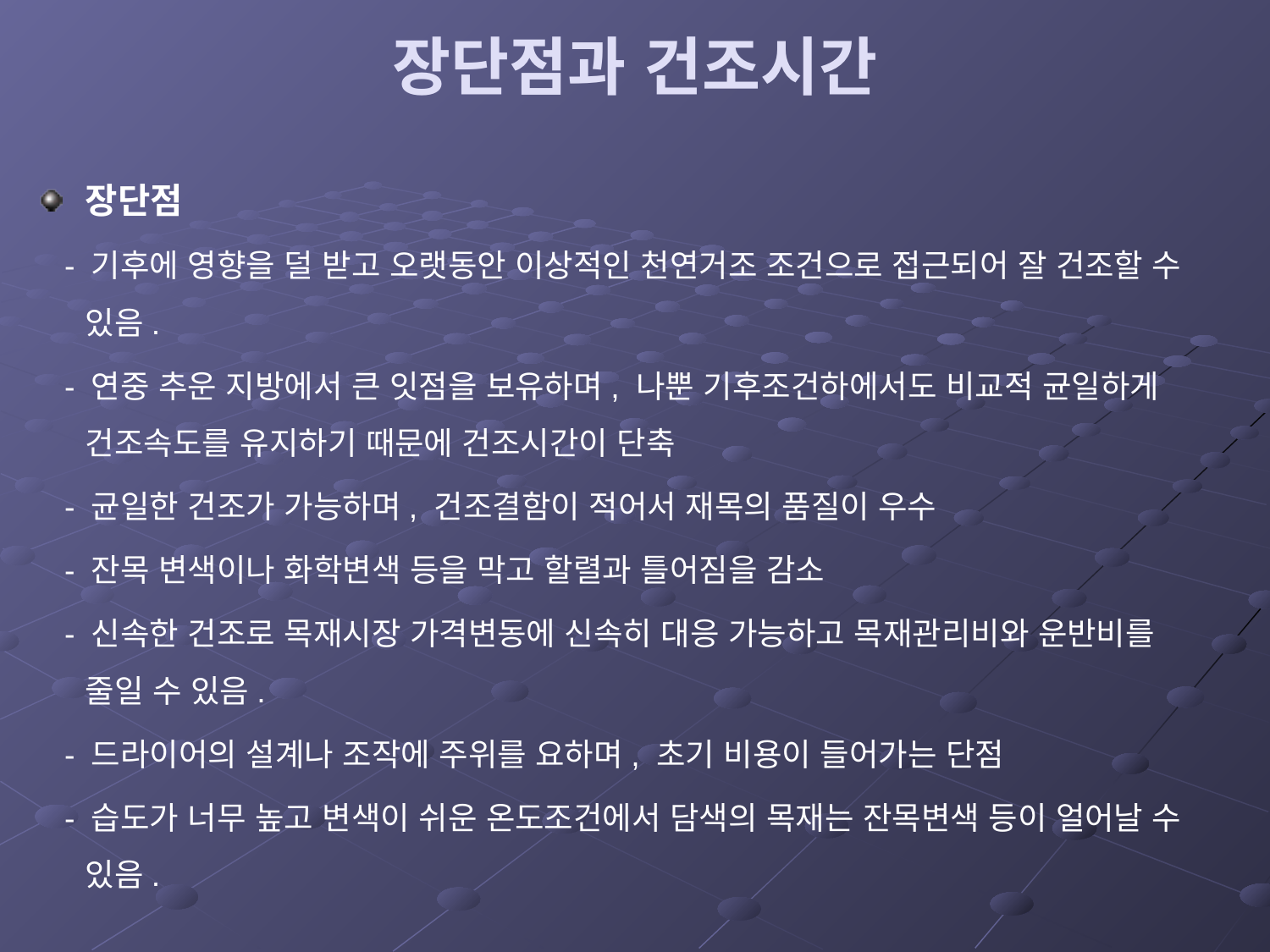

# 장단점과 건조시간
장단점
   - 기후에 영향을 덜 받고 오랫동안 이상적인 천연거조 조건으로 접근되어 잘 건조할 수 있음.
   - 연중 추운 지방에서 큰 잇점을 보유하며, 나뿐 기후조건하에서도 비교적 균일하게 건조속도를 유지하기 때문에 건조시간이 단축
   - 균일한 건조가 가능하며, 건조결함이 적어서 재목의 품질이 우수
   - 잔목 변색이나 화학변색 등을 막고 할렬과 틀어짐을 감소
   - 신속한 건조로 목재시장 가격변동에 신속히 대응 가능하고 목재관리비와 운반비를 줄일 수 있음.
   - 드라이어의 설계나 조작에 주위를 요하며, 초기 비용이 들어가는 단점
   - 습도가 너무 높고 변색이 쉬운 온도조건에서 담색의 목재는 잔목변색 등이 얼어날 수 있음.